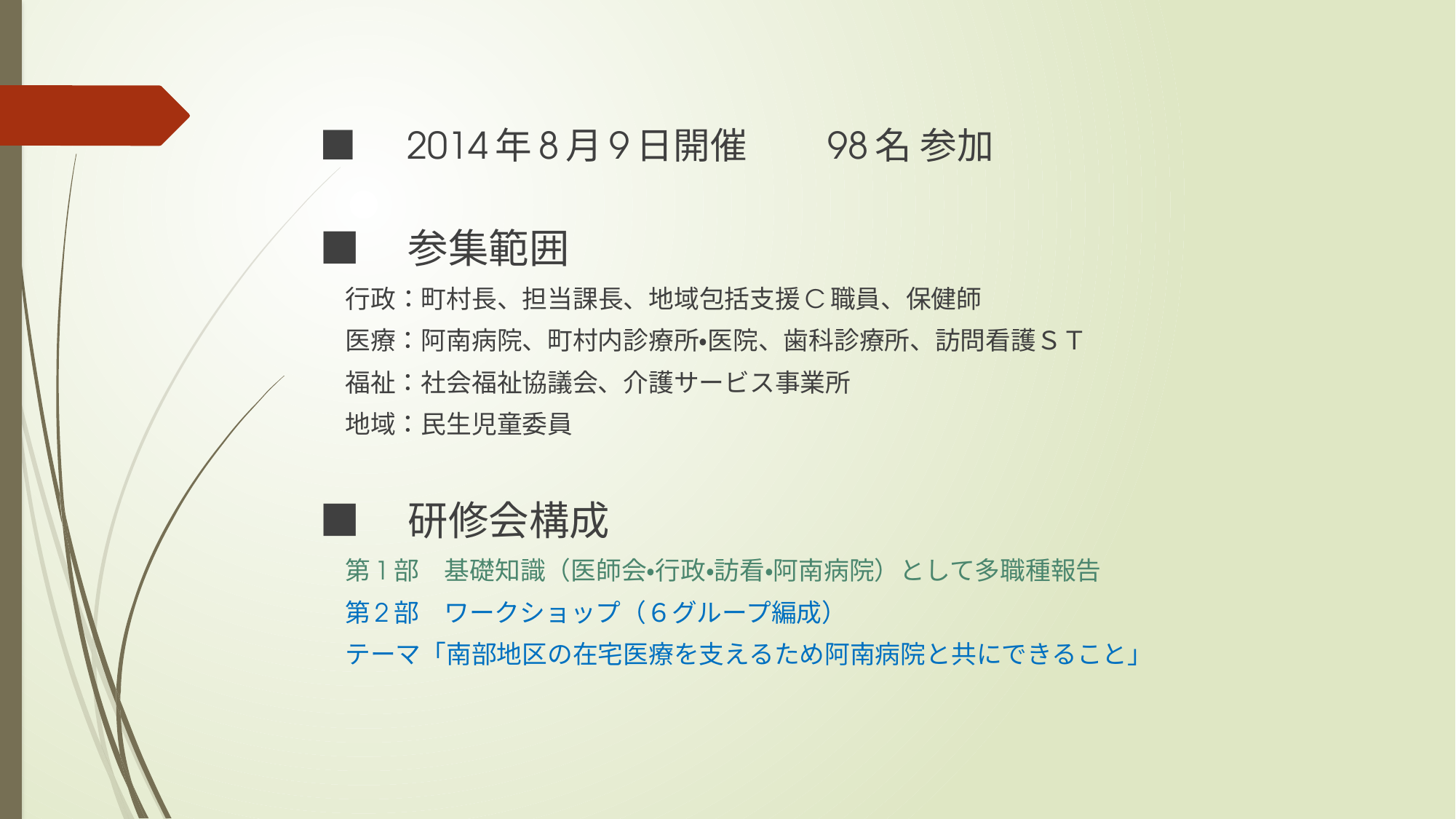

■　2014年8月9日開催　　98名 参加

■　参集範囲
　 行政：町村長、担当課長、地域包括支援C職員、保健師
　医療：阿南病院、町村内診療所・医院、歯科診療所、訪問看護ＳＴ
　福祉：社会福祉協議会、介護サービス事業所
　地域：民生児童委員

■　研修会構成
　 第1部　基礎知識（医師会・行政・訪看・阿南病院）として多職種報告
　第2部　ワークショップ（６グループ編成）
　テーマ「南部地区の在宅医療を支えるため阿南病院と共にできること」